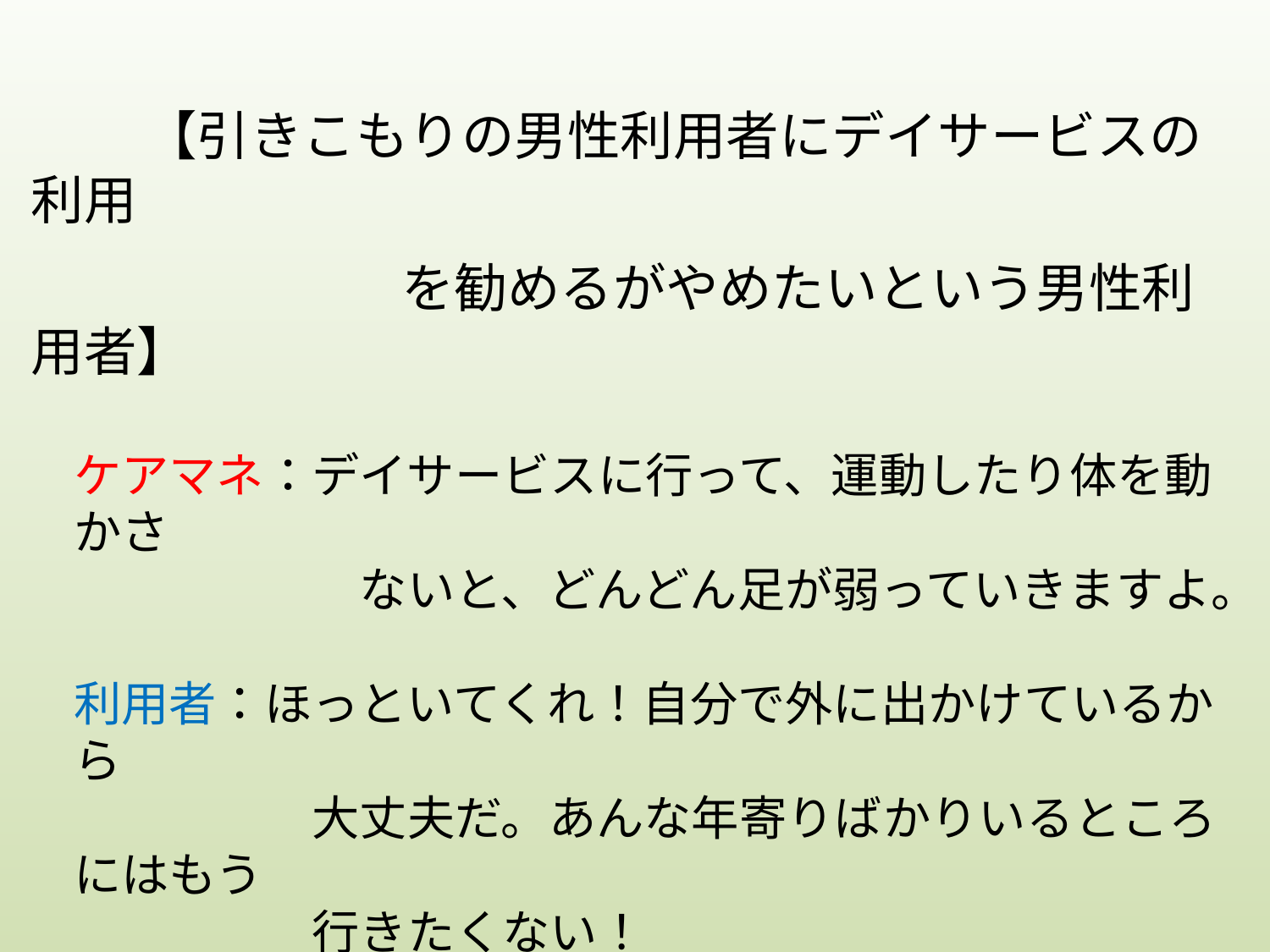

【引きこもりの男性利用者にデイサービスの利用
　　　　　　　を勧めるがやめたいという男性利用者】

ケアマネ：デイサービスに行って、運動したり体を動かさ
　　　　　　ないと、どんどん足が弱っていきますよ。

利用者：ほっといてくれ！自分で外に出かけているから
　　　　　大丈夫だ。あんな年寄りばかりいるところにはもう
　　　　　行きたくない！